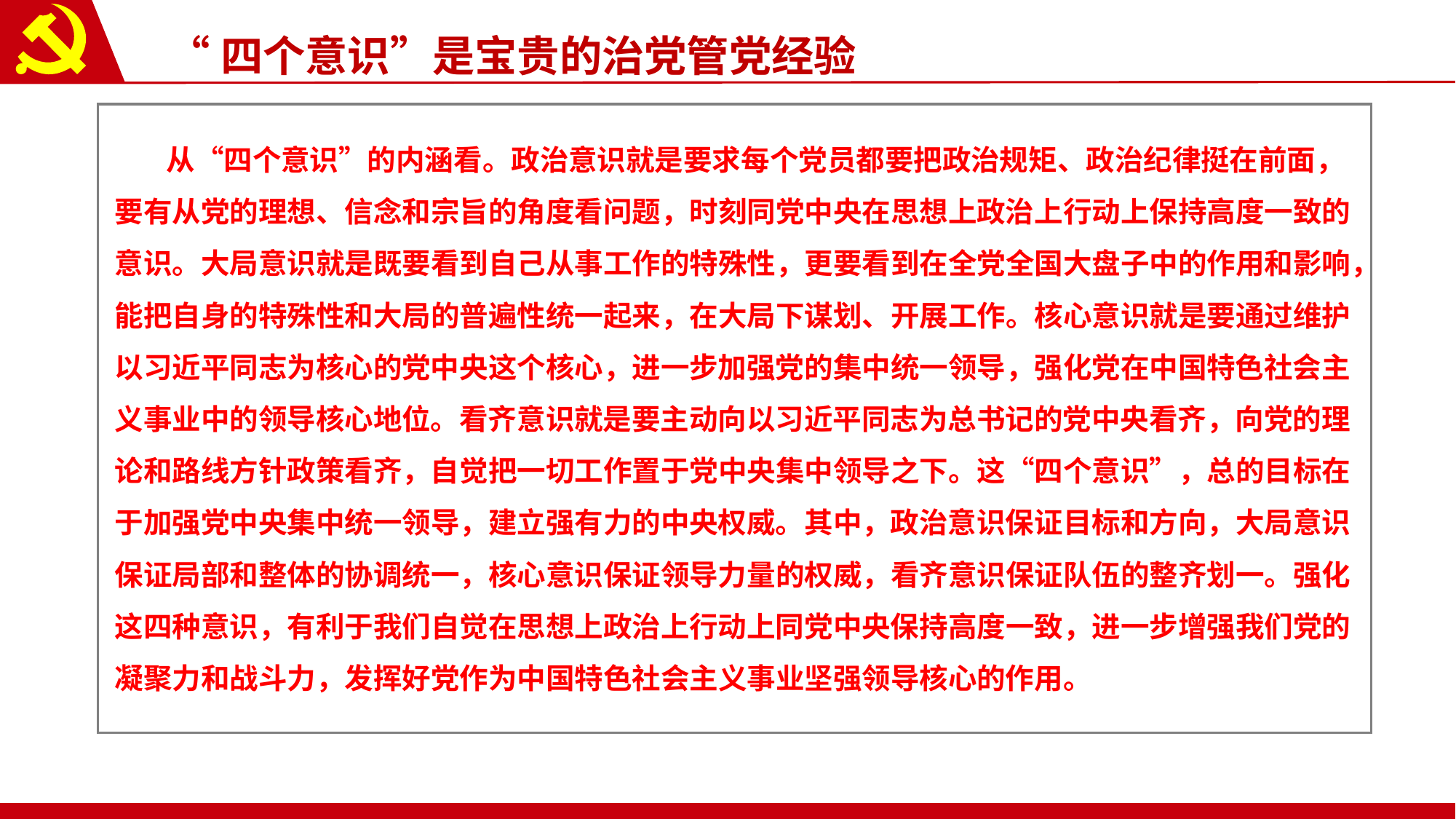

“四个意识”是宝贵的治党管党经验

       从“四个意识”的内涵看。政治意识就是要求每个党员都要把政治规矩、政治纪律挺在前面，要有从党的理想、信念和宗旨的角度看问题，时刻同党中央在思想上政治上行动上保持高度一致的意识。大局意识就是既要看到自己从事工作的特殊性，更要看到在全党全国大盘子中的作用和影响，能把自身的特殊性和大局的普遍性统一起来，在大局下谋划、开展工作。核心意识就是要通过维护以习近平同志为核心的党中央这个核心，进一步加强党的集中统一领导，强化党在中国特色社会主义事业中的领导核心地位。看齐意识就是要主动向以习近平同志为总书记的党中央看齐，向党的理论和路线方针政策看齐，自觉把一切工作置于党中央集中领导之下。这“四个意识”，总的目标在于加强党中央集中统一领导，建立强有力的中央权威。其中，政治意识保证目标和方向，大局意识保证局部和整体的协调统一，核心意识保证领导力量的权威，看齐意识保证队伍的整齐划一。强化这四种意识，有利于我们自觉在思想上政治上行动上同党中央保持高度一致，进一步增强我们党的凝聚力和战斗力，发挥好党作为中国特色社会主义事业坚强领导核心的作用。